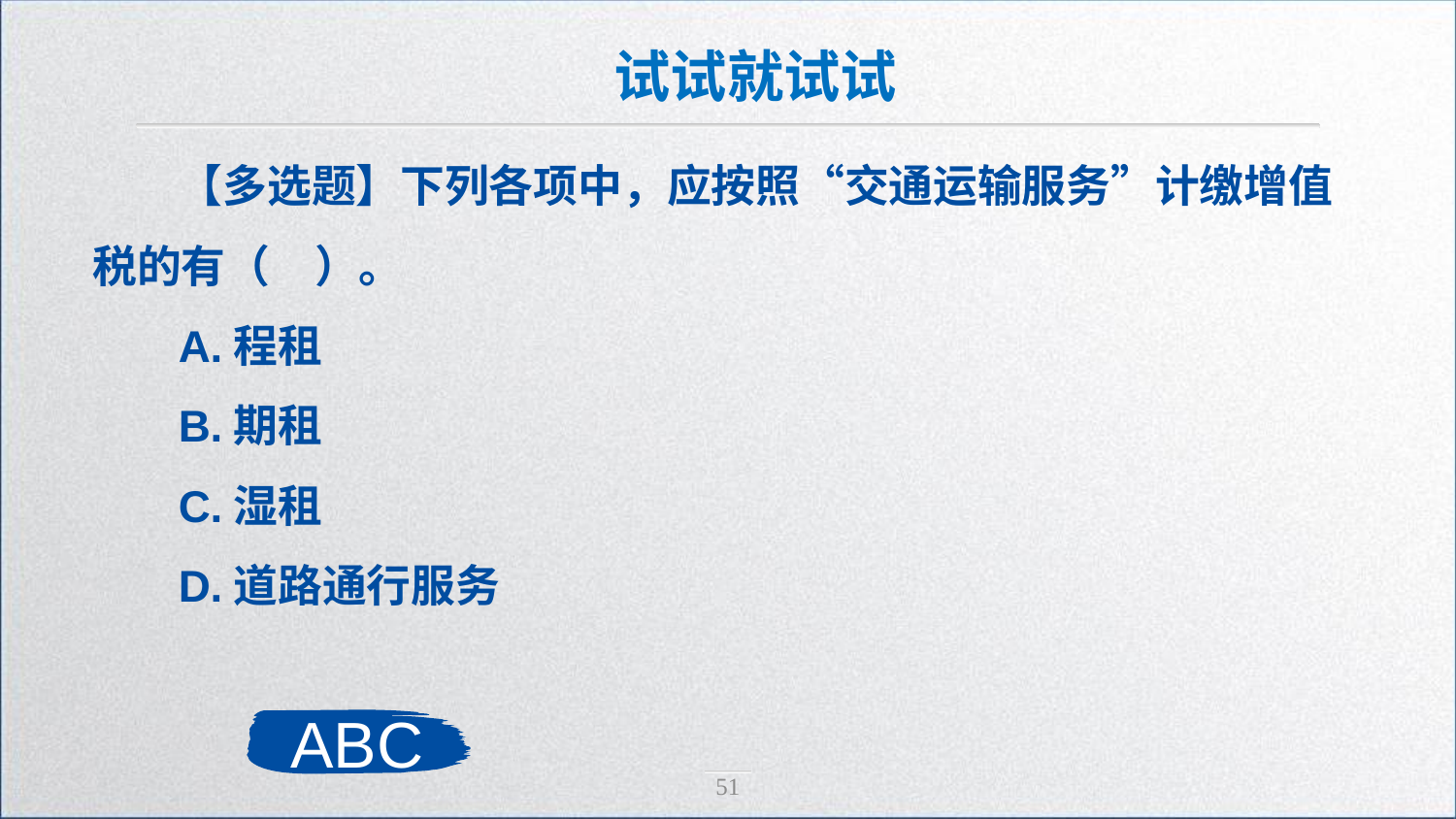

试试就试试
【多选题】下列各项中，应按照“交通运输服务”计缴增值税的有（　）。
A.程租
B.期租
C.湿租
D.道路通行服务
ABC

51